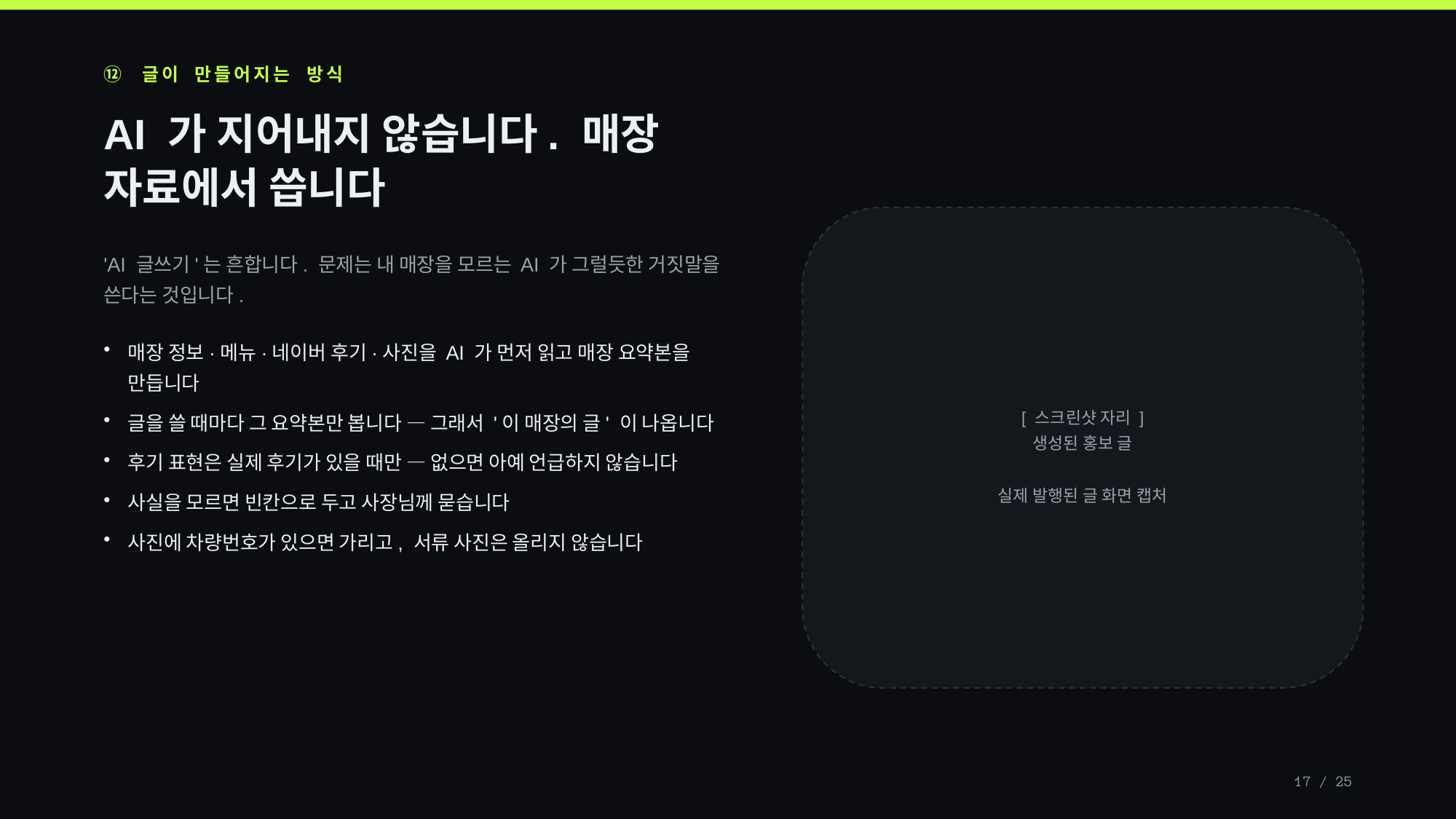

⑫ 글이 만들어지는 방식
AI 가 지어내지 않습니다. 매장 자료에서 씁니다

'AI 글쓰기'는 흔합니다. 문제는 내 매장을 모르는 AI 가 그럴듯한 거짓말을 쓴다는 것입니다.
매장 정보·메뉴·네이버 후기·사진을 AI 가 먼저 읽고 매장 요약본을 만듭니다
글을 쓸 때마다 그 요약본만 봅니다 — 그래서 '이 매장의 글' 이 나옵니다
후기 표현은 실제 후기가 있을 때만 — 없으면 아예 언급하지 않습니다
사실을 모르면 빈칸으로 두고 사장님께 묻습니다
사진에 차량번호가 있으면 가리고, 서류 사진은 올리지 않습니다
[ 스크린샷 자리 ]
생성된 홍보 글

실제 발행된 글 화면 캡처
17 / 25